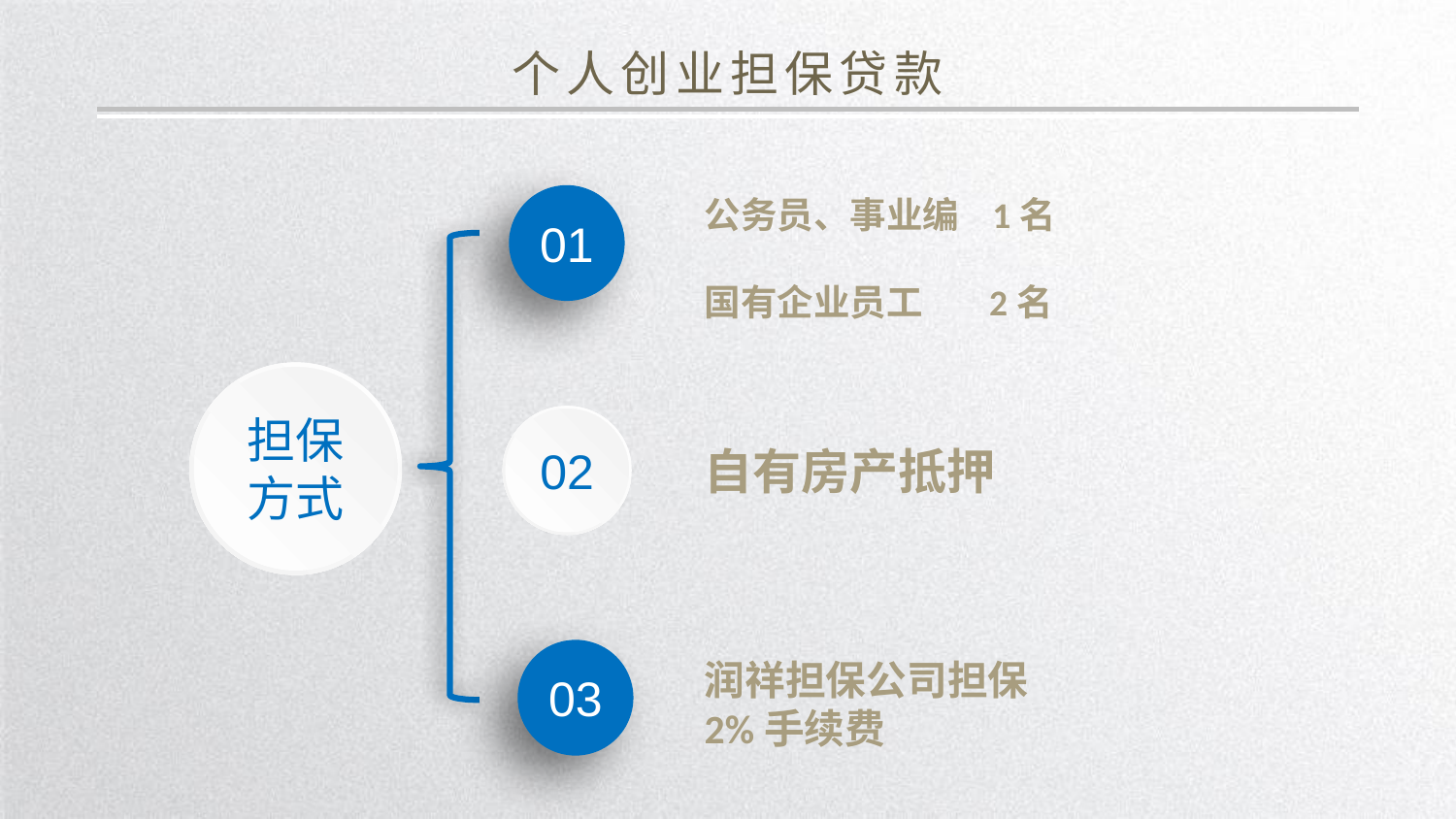

个人创业担保贷款
公务员、事业编   1名

国有企业员工       2名

01

担保方式

02
自有房产抵押

03
润祥担保公司担保
2%手续费